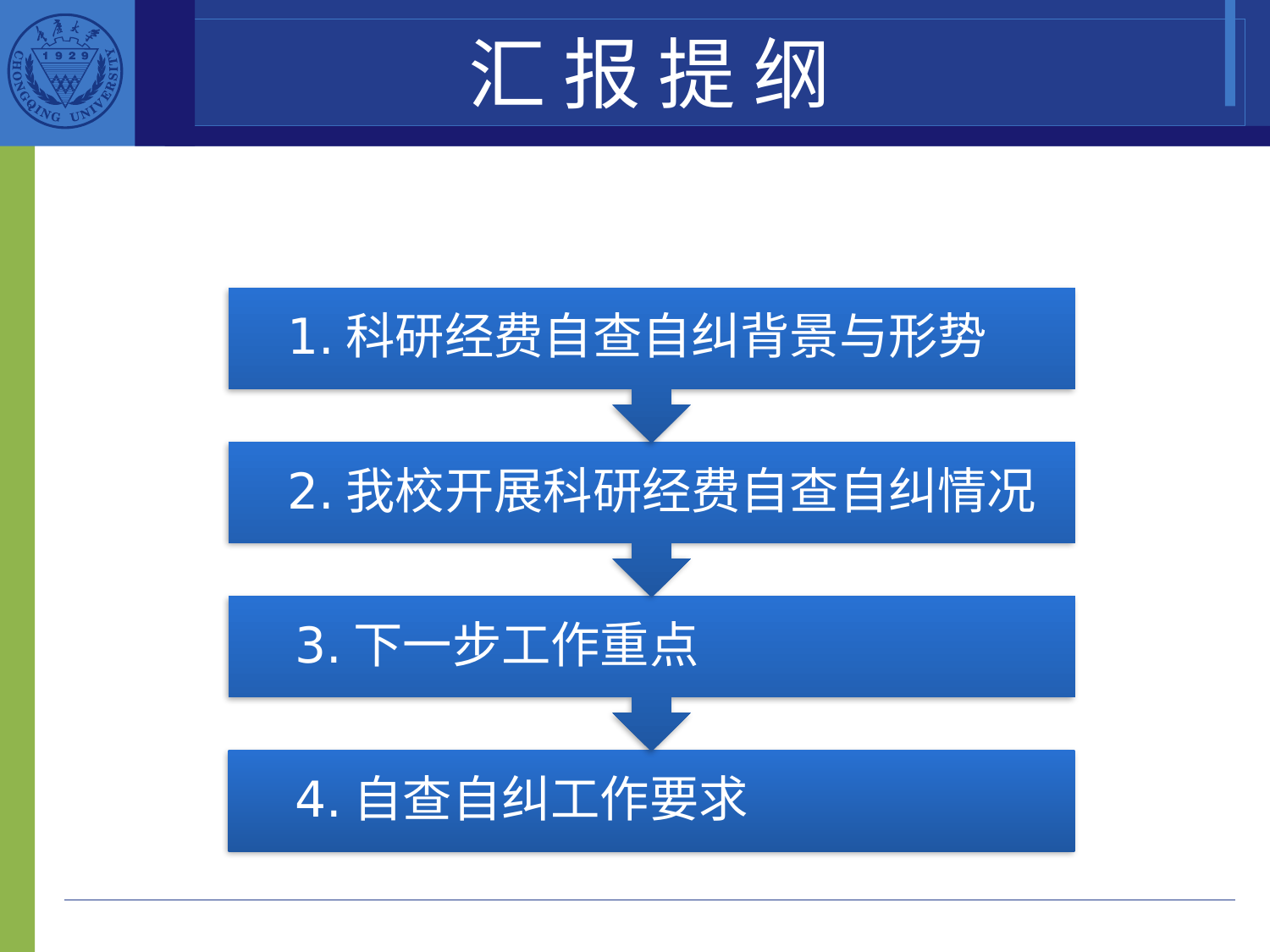

# 汇 报 提 纲
   4.自查自纠工作要求
   3.下一步工作重点
  2.我校开展科研经费自查自纠情况
  1.科研经费自查自纠背景与形势